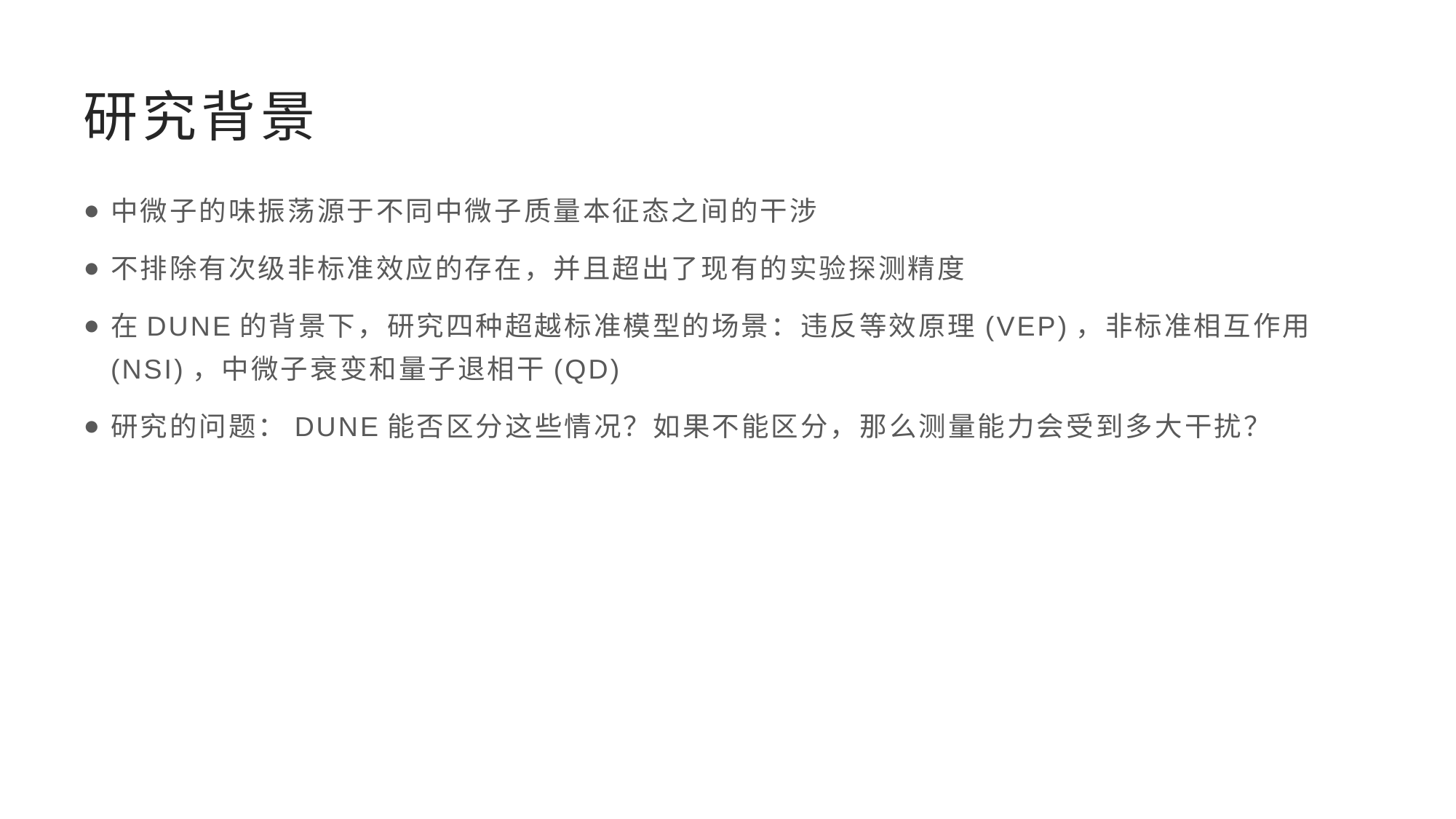

# 研究背景
中微子的味振荡源于不同中微子质量本征态之间的干涉
不排除有次级非标准效应的存在，并且超出了现有的实验探测精度
在DUNE的背景下，研究四种超越标准模型的场景：违反等效原理(VEP)，非标准相互作用(NSI)，中微子衰变和量子退相干(QD)
研究的问题：DUNE能否区分这些情况？如果不能区分，那么测量能力会受到多大干扰？